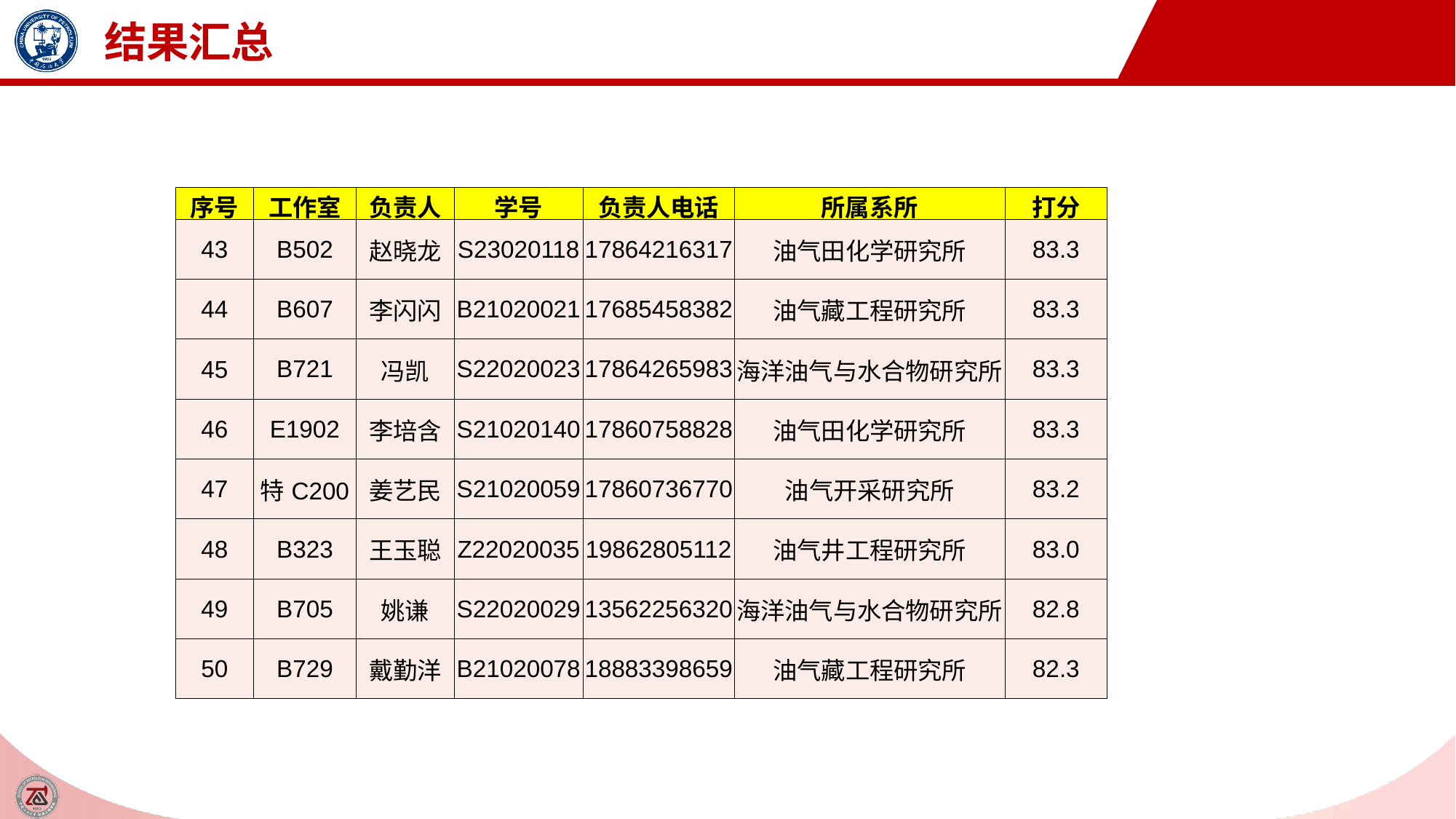

结果汇总
| 序号 | 工作室 | 负责人 | 学号 | 负责人电话 | 所属系所 | 打分 |
| --- | --- | --- | --- | --- | --- | --- |
| 43 | B502 | 赵晓龙 | S23020118 | 17864216317 | 油气田化学研究所 | 83.3 |
| 44 | B607 | 李闪闪 | B21020021 | 17685458382 | 油气藏工程研究所 | 83.3 |
| 45 | B721 | 冯凯 | S22020023 | 17864265983 | 海洋油气与水合物研究所 | 83.3 |
| 46 | E1902 | 李培含 | S21020140 | 17860758828 | 油气田化学研究所 | 83.3 |
| 47 | 特C200 | 姜艺民 | S21020059 | 17860736770 | 油气开采研究所 | 83.2 |
| 48 | B323 | 王玉聪 | Z22020035 | 19862805112 | 油气井工程研究所 | 83.0 |
| 49 | B705 | 姚谦 | S22020029 | 13562256320 | 海洋油气与水合物研究所 | 82.8 |
| 50 | B729 | 戴勤洋 | B21020078 | 18883398659 | 油气藏工程研究所 | 82.3 |